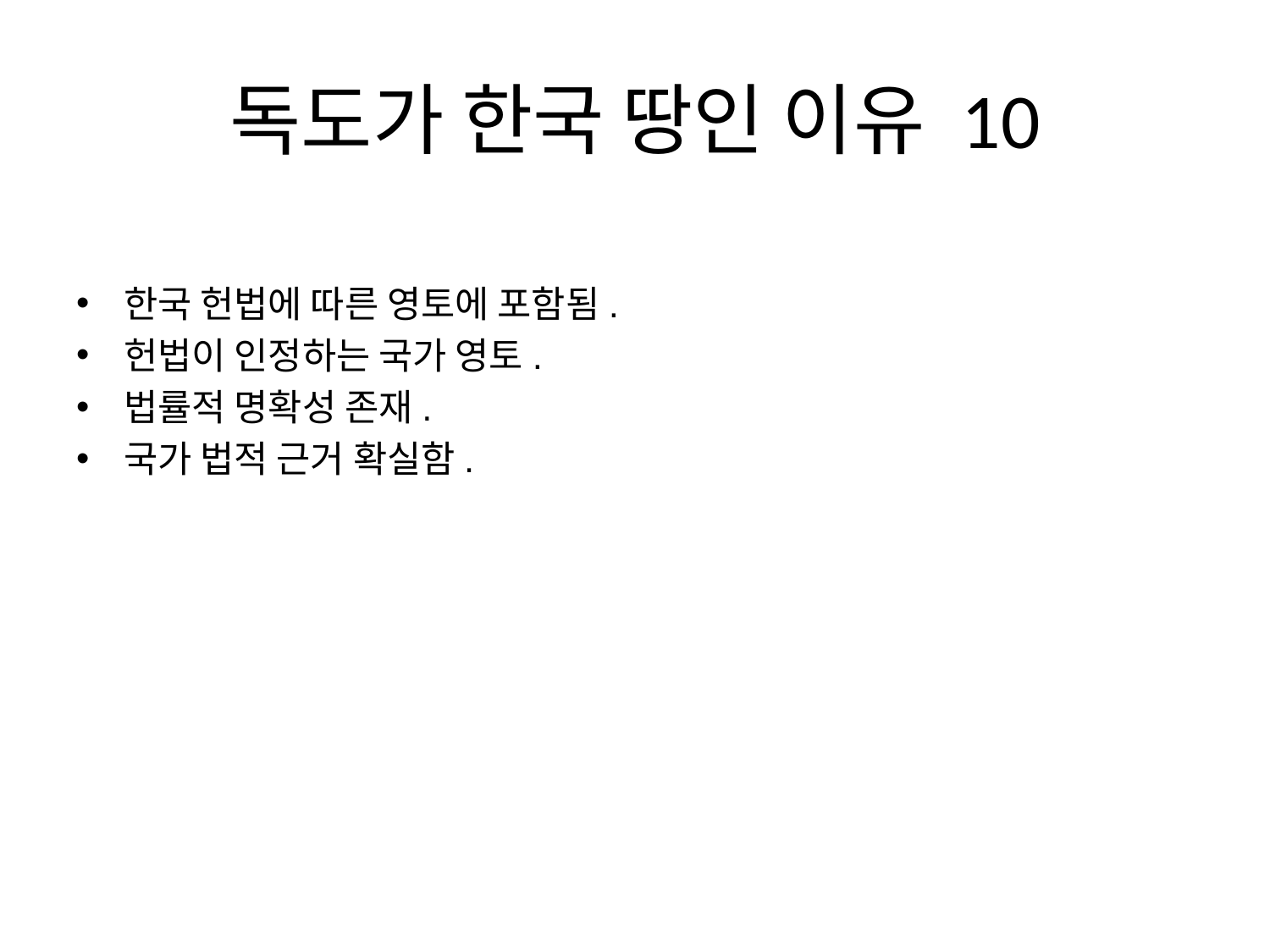

# 독도가 한국 땅인 이유 10

한국 헌법에 따른 영토에 포함됨.
헌법이 인정하는 국가 영토.
법률적 명확성 존재.
국가 법적 근거 확실함.